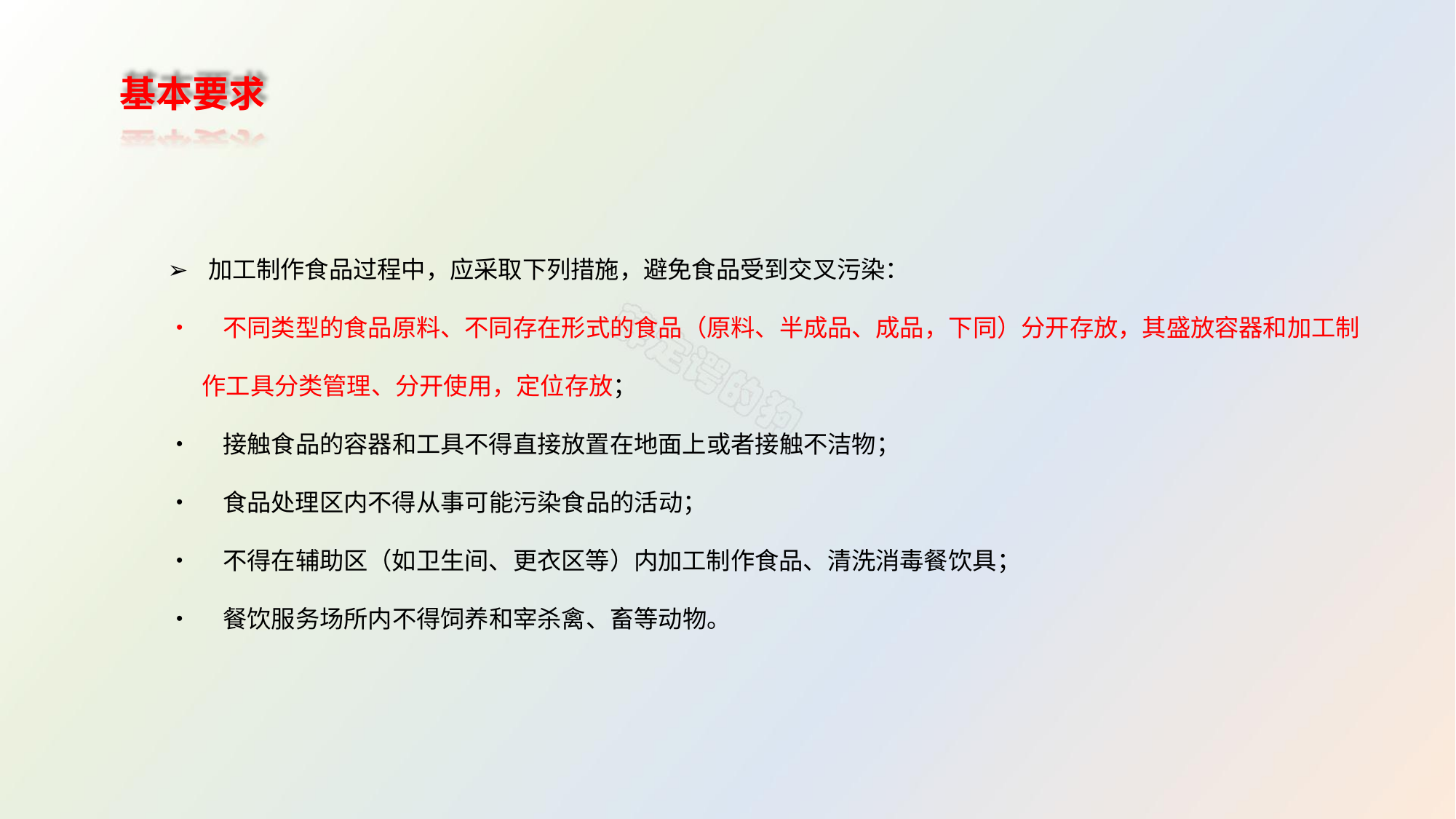

基本要求
➢ 加工制作食品过程中，应采取下列措施，避免食品受到交叉污染：
• 不同类型的食品原料、不同存在形式的食品（原料、半成品、成品，下同）分开存放，其盛放容器和加工制
作工具分类管理、分开使用，定位存放；
• 接触食品的容器和工具不得直接放置在地面上或者接触不洁物；
• 食品处理区内不得从事可能污染食品的活动；
• 不得在辅助区（如卫生间、更衣区等）内加工制作食品、清洗消毒餐饮具；
• 餐饮服务场所内不得饲养和宰杀禽、畜等动物。